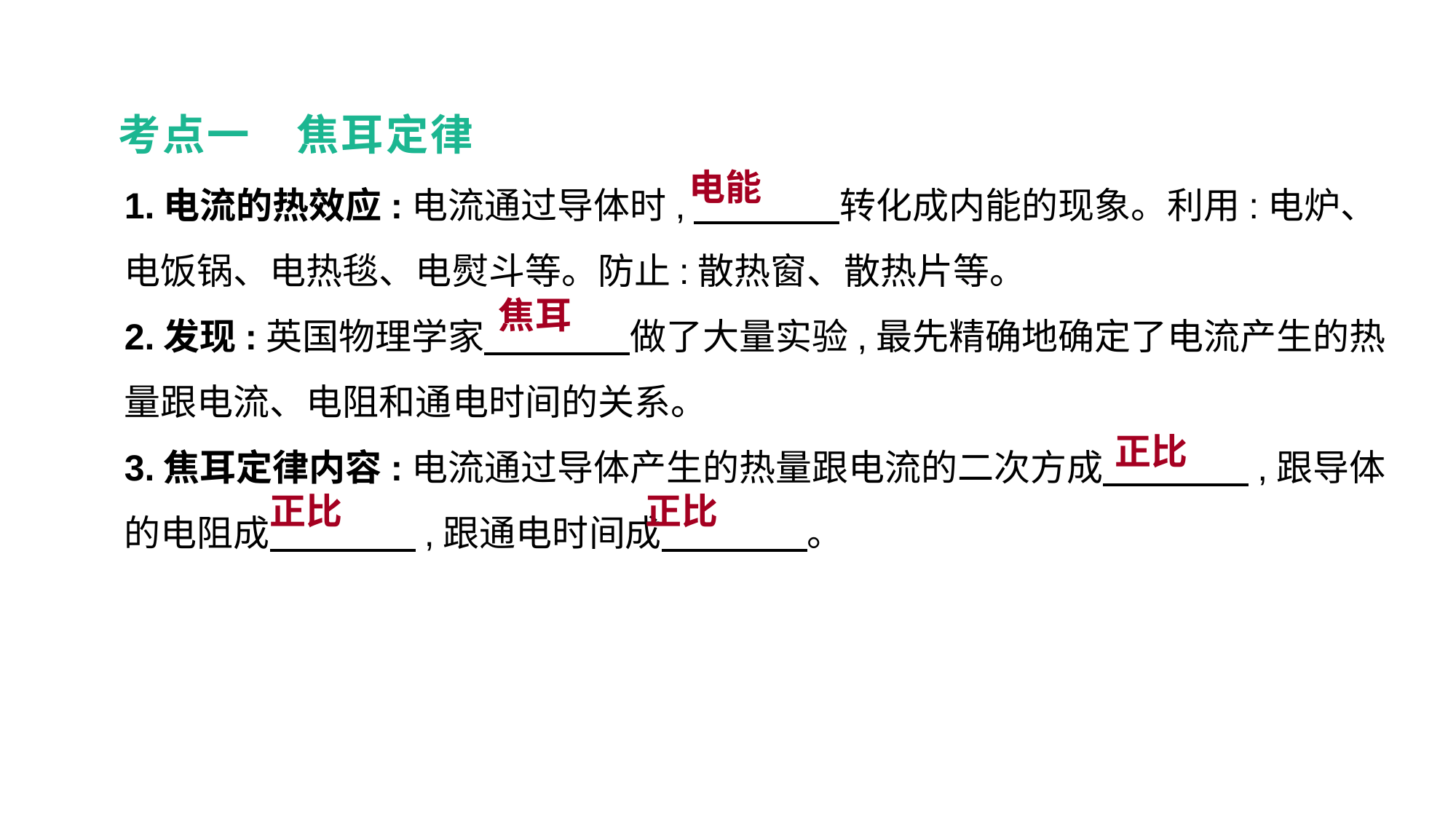

考点一　焦耳定律
1.电流的热效应:电流通过导体时,　　　　转化成内能的现象。利用:电炉、电饭锅、电热毯、电熨斗等。防止:散热窗、散热片等。
2.发现:英国物理学家　　　　做了大量实验,最先精确地确定了电流产生的热量跟电流、电阻和通电时间的关系。
3.焦耳定律内容:电流通过导体产生的热量跟电流的二次方成　　　　,跟导体的电阻成　　　　,跟通电时间成　　　　。
电能
焦耳
正比
正比
正比